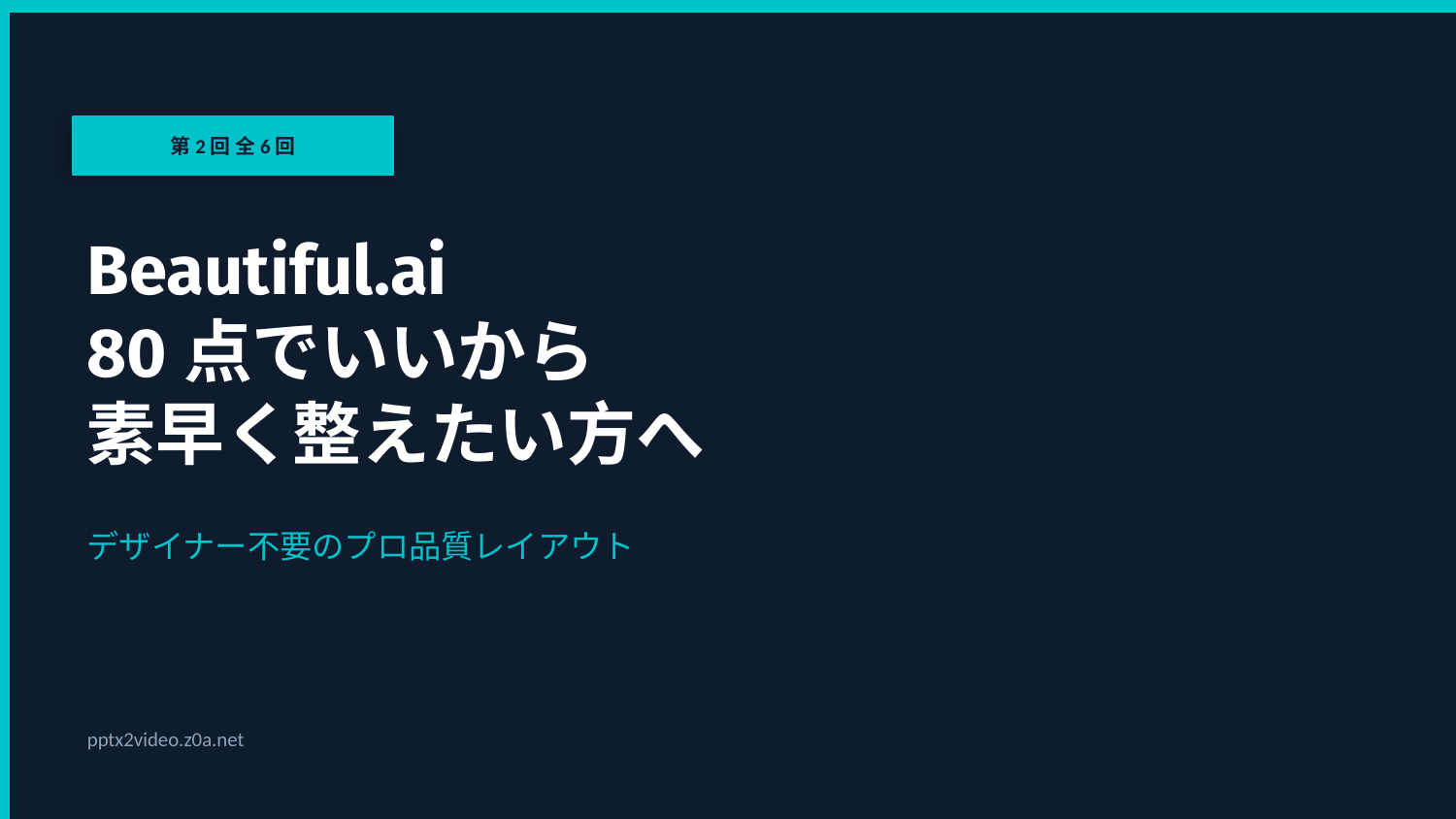

第2回 全6回
Beautiful.ai
80点でいいから
素早く整えたい方へ
デザイナー不要のプロ品質レイアウト
pptx2video.z0a.net